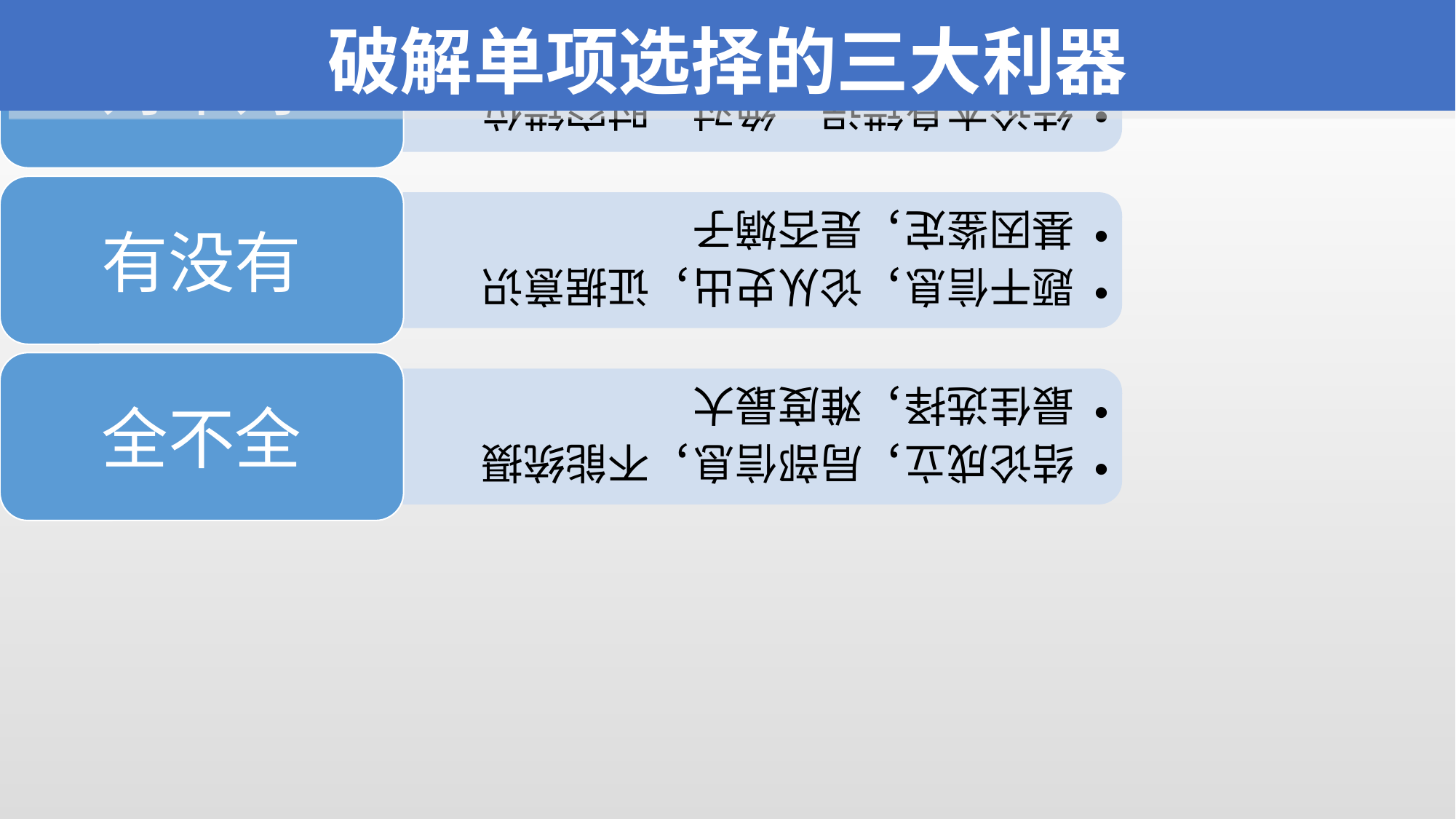

破解单项选择的三大利器
结论本身错误、绝对、时空错位
直接排除，难度最低
对不对
题干信息，论从史出，证据意识
基因鉴定，是否嫡子
有没有
结论成立，局部信息，不能统摄
最佳选择，难度最大
全不全